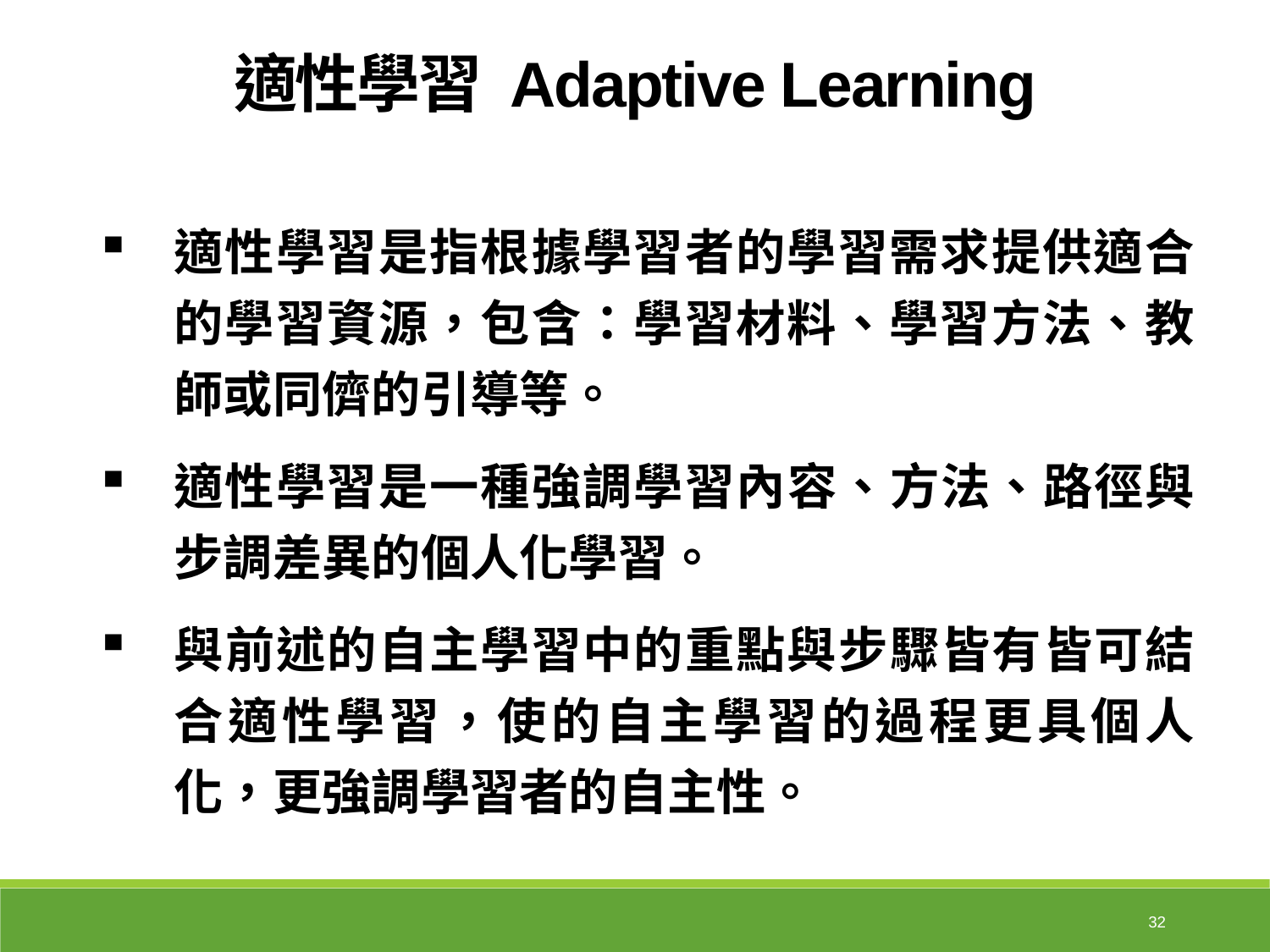

適性學習 Adaptive Learning
適性學習是指根據學習者的學習需求提供適合的學習資源，包含：學習材料、學習方法、教師或同儕的引導等。
適性學習是一種強調學習內容、方法、路徑與步調差異的個人化學習。
與前述的自主學習中的重點與步驟皆有皆可結合適性學習，使的自主學習的過程更具個人化，更強調學習者的自主性。
32